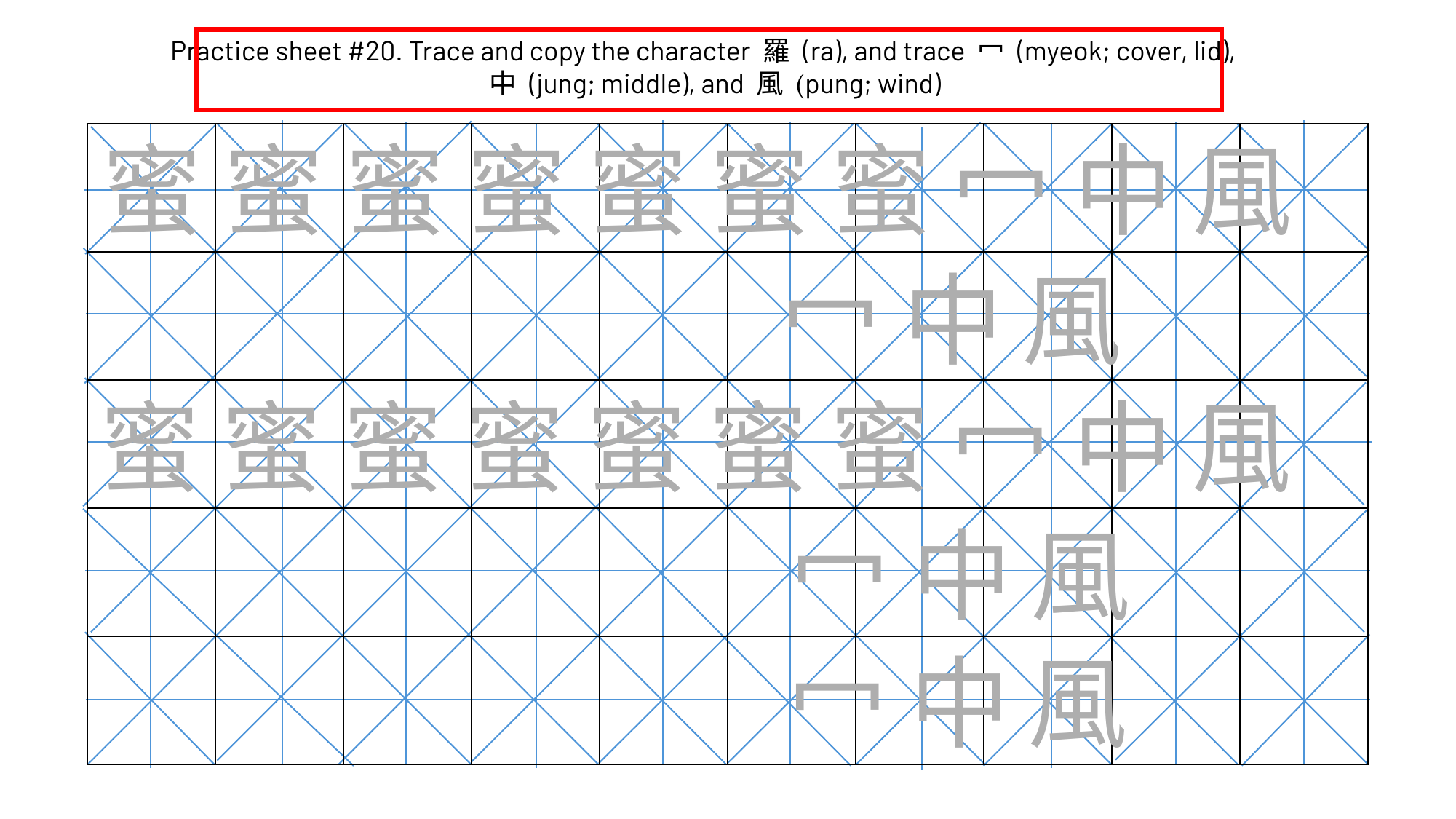

Practice sheet #20. Trace and copy the character 羅 (ra), and trace 冖 (myeok; cover, lid),
 中 (jung; middle), and 風 (pung; wind)

蜜 蜜 蜜 蜜 蜜 蜜 蜜 冖 中 風
|  |  |  |  |  |  |  |  |  |  |
| --- | --- | --- | --- | --- | --- | --- | --- | --- | --- |
|  |  |  |  |  |  |  |  |  |  |
|  |  |  |  |  |  |  |  |  |  |
|  |  |  |  |  |  |  |  |  |  |
|  |  |  |  |  |  |  |  |  |  |
                                 冖 中 風
蜜 蜜 蜜 蜜 蜜 蜜 蜜 冖 中 風
                                                                        冖 中 風
                               冖 中 風